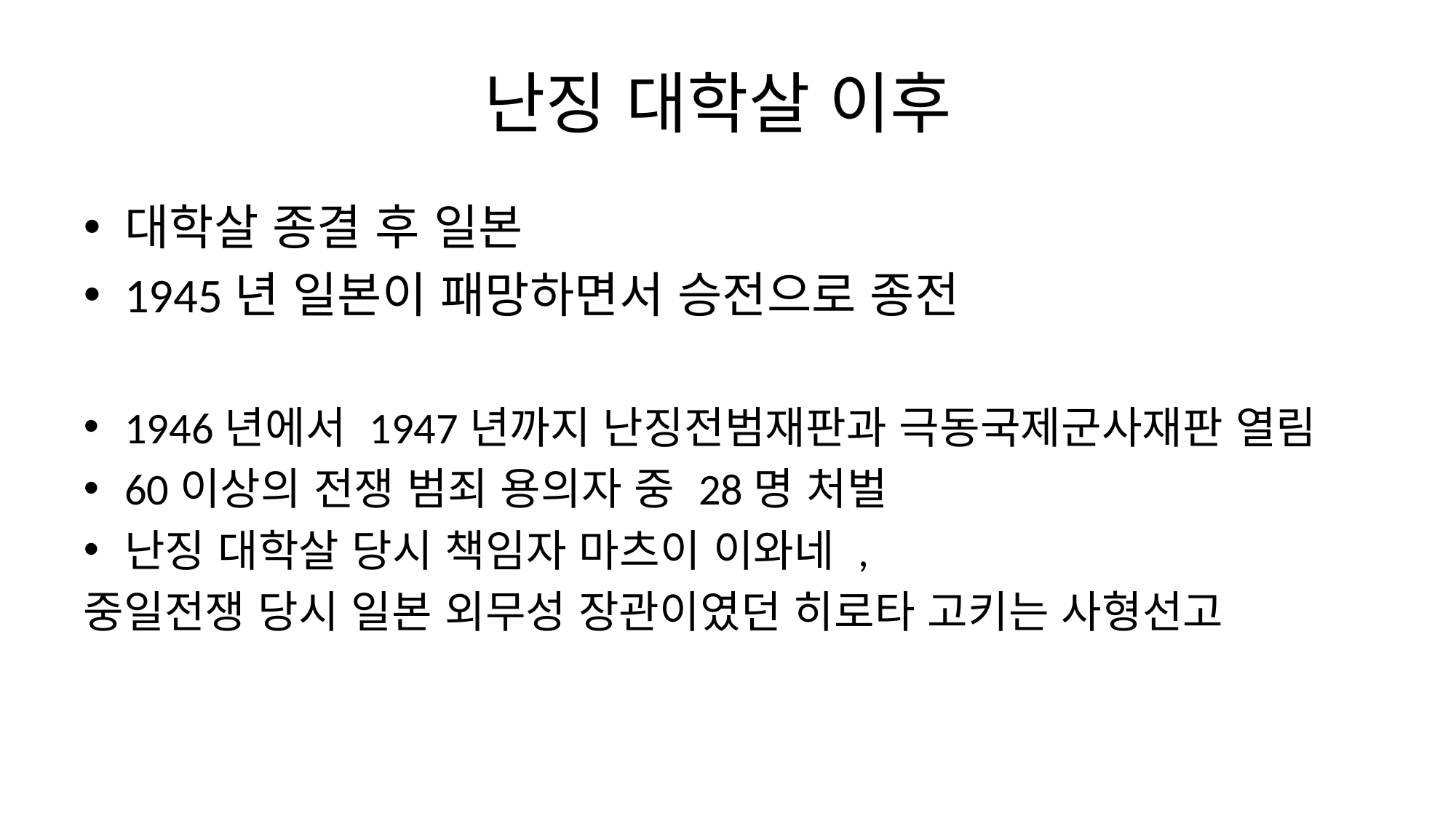

# 난징 대학살 이후
대학살 종결 후 일본
1945년 일본이 패망하면서 승전으로 종전

1946년에서 1947년까지 난징전범재판과 극동국제군사재판 열림
60이상의 전쟁 범죄 용의자 중 28명 처벌
난징 대학살 당시 책임자 마츠이 이와네 ,
중일전쟁 당시 일본 외무성 장관이였던 히로타 고키는 사형선고